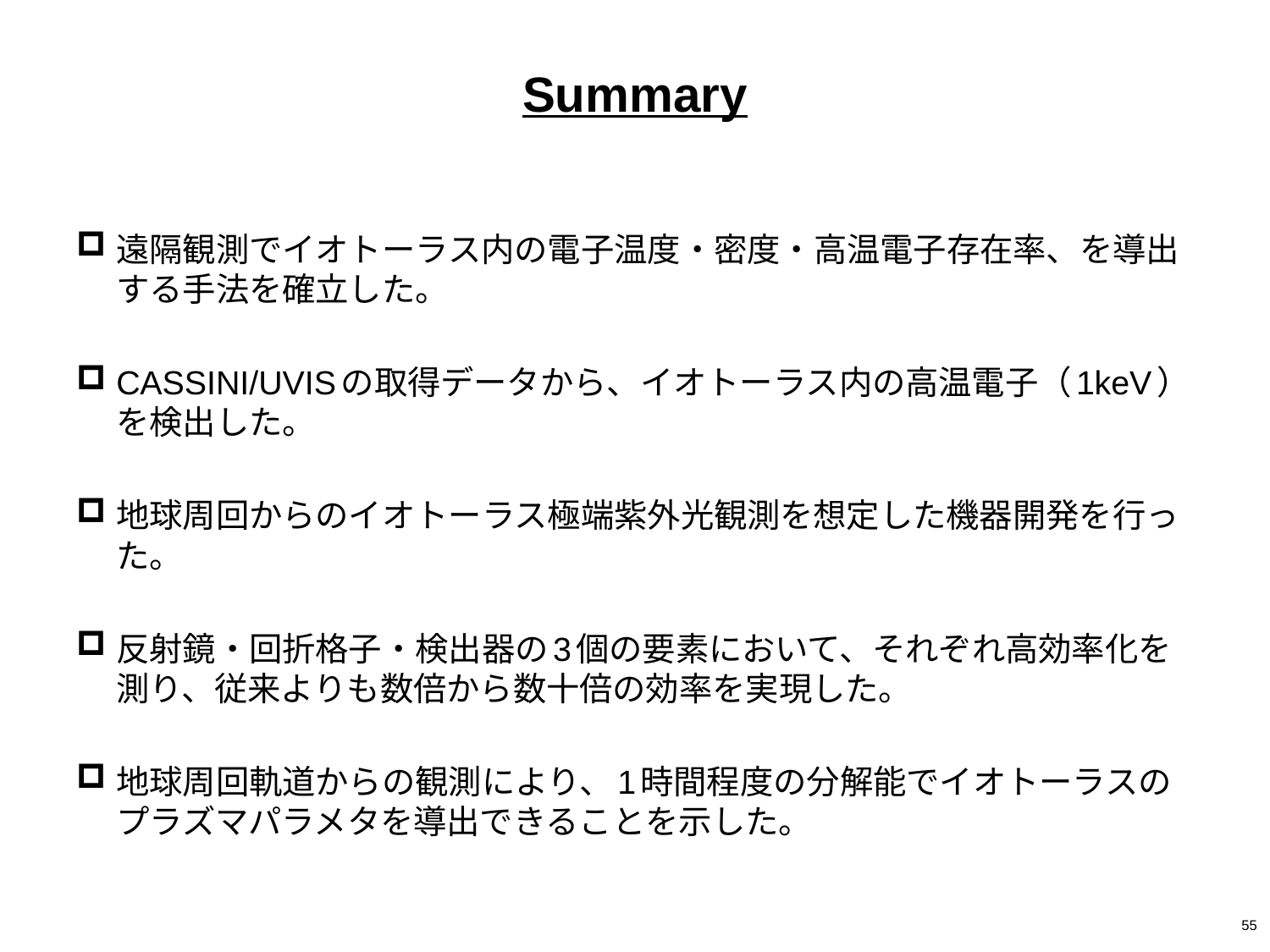

# Summary
遠隔観測でイオトーラス内の電子温度・密度・高温電子存在率、を導出する手法を確立した。

CASSINI/UVISの取得データから、イオトーラス内の高温電子（1keV）を検出した。

地球周回からのイオトーラス極端紫外光観測を想定した機器開発を行った。

反射鏡・回折格子・検出器の3個の要素において、それぞれ高効率化を測り、従来よりも数倍から数十倍の効率を実現した。

地球周回軌道からの観測により、1時間程度の分解能でイオトーラスのプラズマパラメタを導出できることを示した。
55